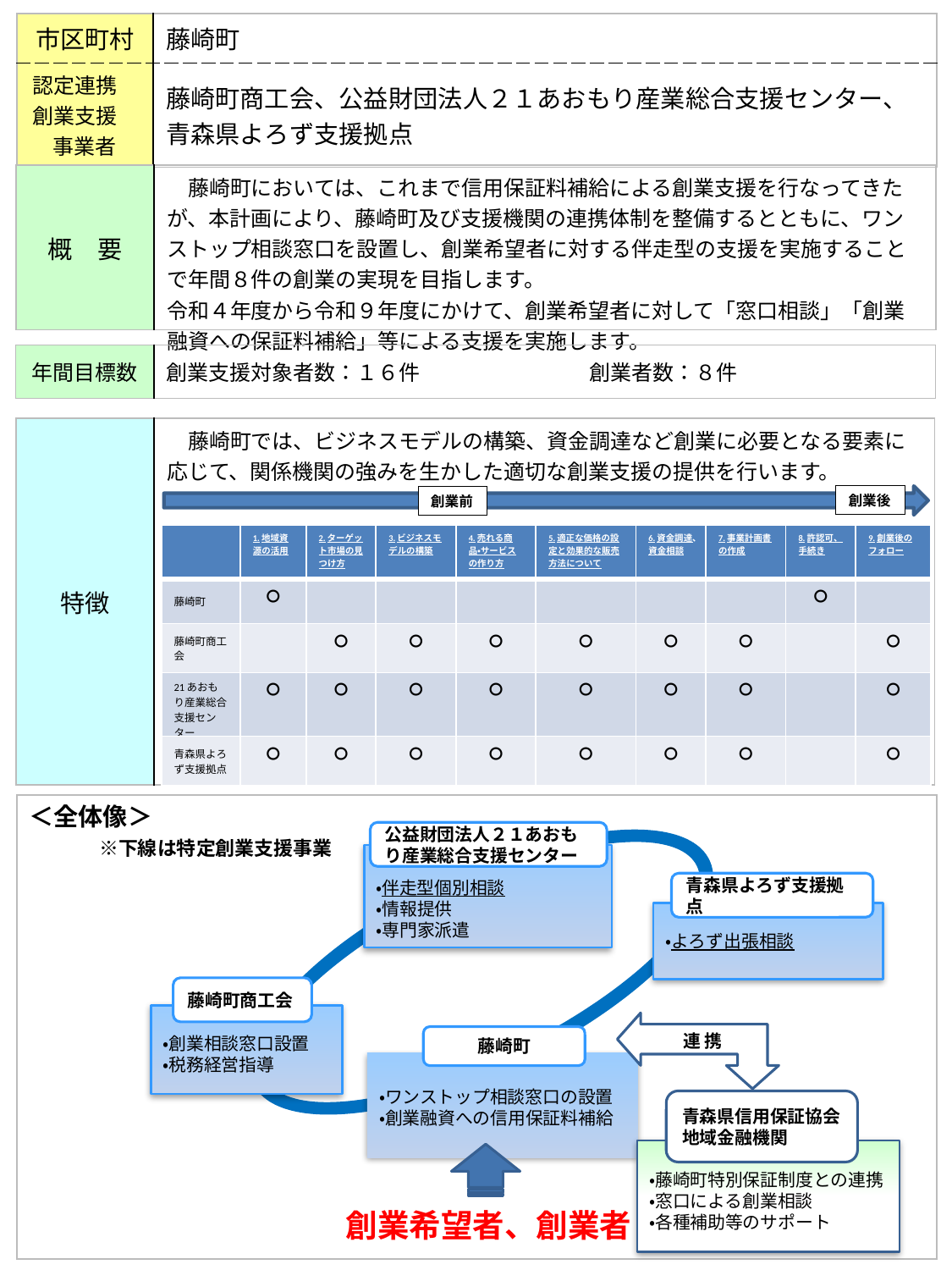

| 市区町村 | 藤崎町 |
| --- | --- |
| 認定連携　創業支援　事業者 | 藤崎町商工会、公益財団法人２１あおもり産業総合支援センター、青森県よろず支援拠点 |
| 概　要 | 藤崎町においては、これまで信用保証料補給による創業支援を行なってきたが、本計画により、藤崎町及び支援機関の連携体制を整備するとともに、ワンストップ相談窓口を設置し、創業希望者に対する伴走型の支援を実施することで年間８件の創業の実現を目指します。 令和４年度から令和９年度にかけて、創業希望者に対して「窓口相談」「創業融資への保証料補給」等による支援を実施します。 |
| --- | --- |
| 年間目標数 | 創業支援対象者数：１６件　　　　　　　　創業者数：８件 |
| --- | --- |
| 特徴 | 藤崎町では、ビジネスモデルの構築、資金調達など創業に必要となる要素に応じて、関係機関の強みを生かした適切な創業支援の提供を行います。 |
| --- | --- |
創業後

創業前
|  | 1.地域資源の活用 | 2.ターゲット市場の見つけ方 | 3.ビジネスモデルの構築 | 4.売れる商品・サービスの作り方 | 5.適正な価格の設定と効果的な販売方法について | 6.資金調達、資金相談 | 7.事業計画書の作成 | 8.許認可、手続き | 9.創業後のフォロー |
| --- | --- | --- | --- | --- | --- | --- | --- | --- | --- |
| 藤崎町 | ○ |  |  |  |  |  |  | ○ |  |
| 藤崎町商工会 |  | ○ | ○ | ○ | ○ | ○ | ○ |  | ○ |
| 21あおもり産業総合支援センター | ○ | ○ | ○ | ○ | ○ | ○ | ○ |  | ○ |
| 青森県よろず支援拠点 | ○ | ○ | ○ | ○ | ○ | ○ | ○ |  | ○ |
|  |
| --- |
    ＜全体像＞
　　　　※下線は特定創業支援事業
公益財団法人２１あおもり産業総合支援センター

・伴走型個別相談
・情報提供
・専門家派遣
青森県よろず支援拠点

・よろず出張相談

藤崎町商工会

・創業相談窓口設置
・税務経営指導
連 携
藤崎町

・ワンストップ相談窓口の設置
・創業融資への信用保証料補給

青森県信用保証協会
地域金融機関

・藤崎町特別保証制度との連携
・窓口による創業相談
・各種補助等のサポート
創業希望者、創業者